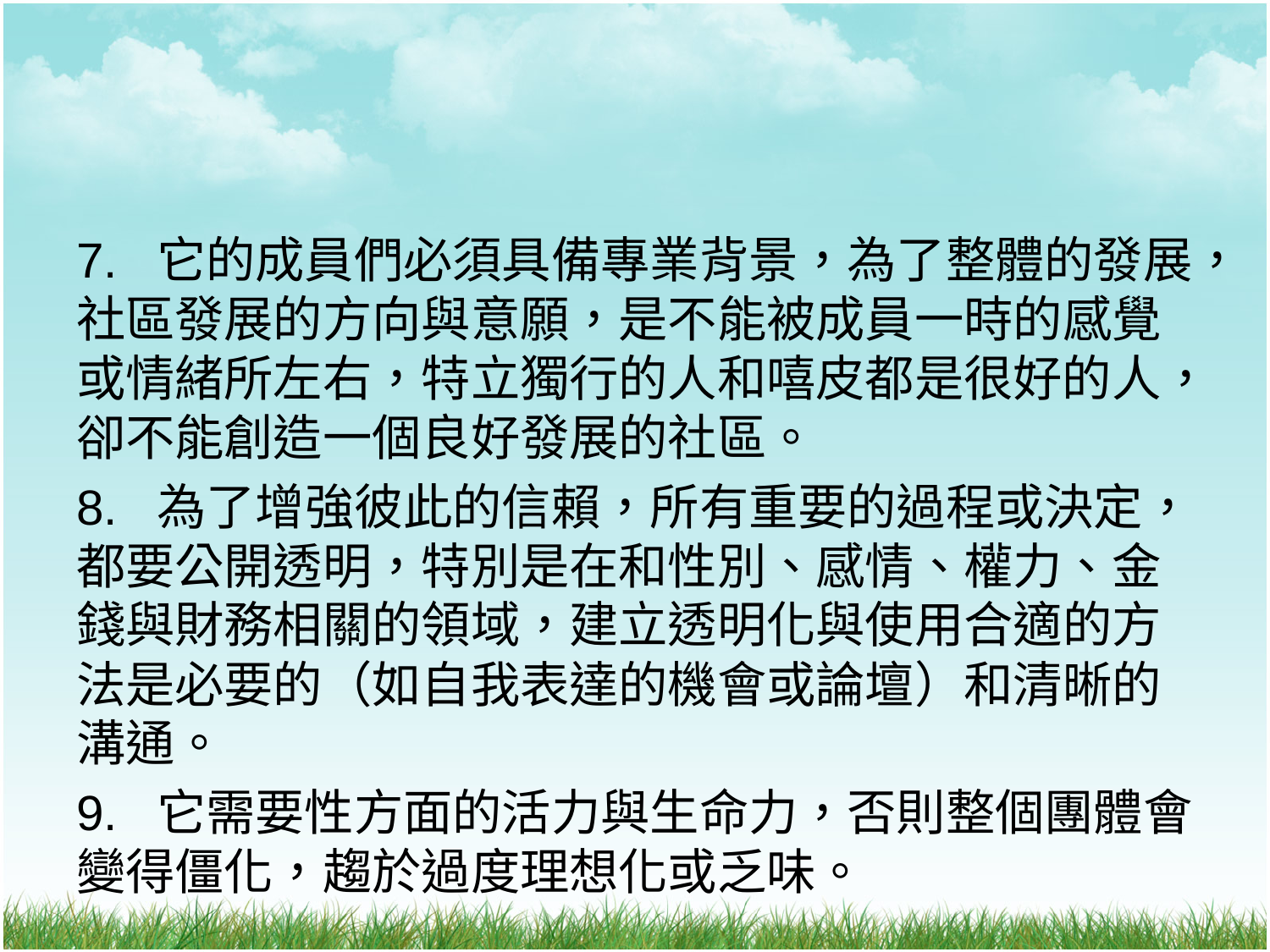

#
7.  它的成員們必須具備專業背景，為了整體的發展，社區發展的方向與意願，是不能被成員一時的感覺或情緒所左右，特立獨行的人和嘻皮都是很好的人，卻不能創造一個良好發展的社區。
8.  為了增強彼此的信賴，所有重要的過程或決定，都要公開透明，特別是在和性別、感情、權力、金錢與財務相關的領域，建立透明化與使用合適的方法是必要的（如自我表達的機會或論壇）和清晰的溝通。
9.  它需要性方面的活力與生命力，否則整個團體會變得僵化，趨於過度理想化或乏味。